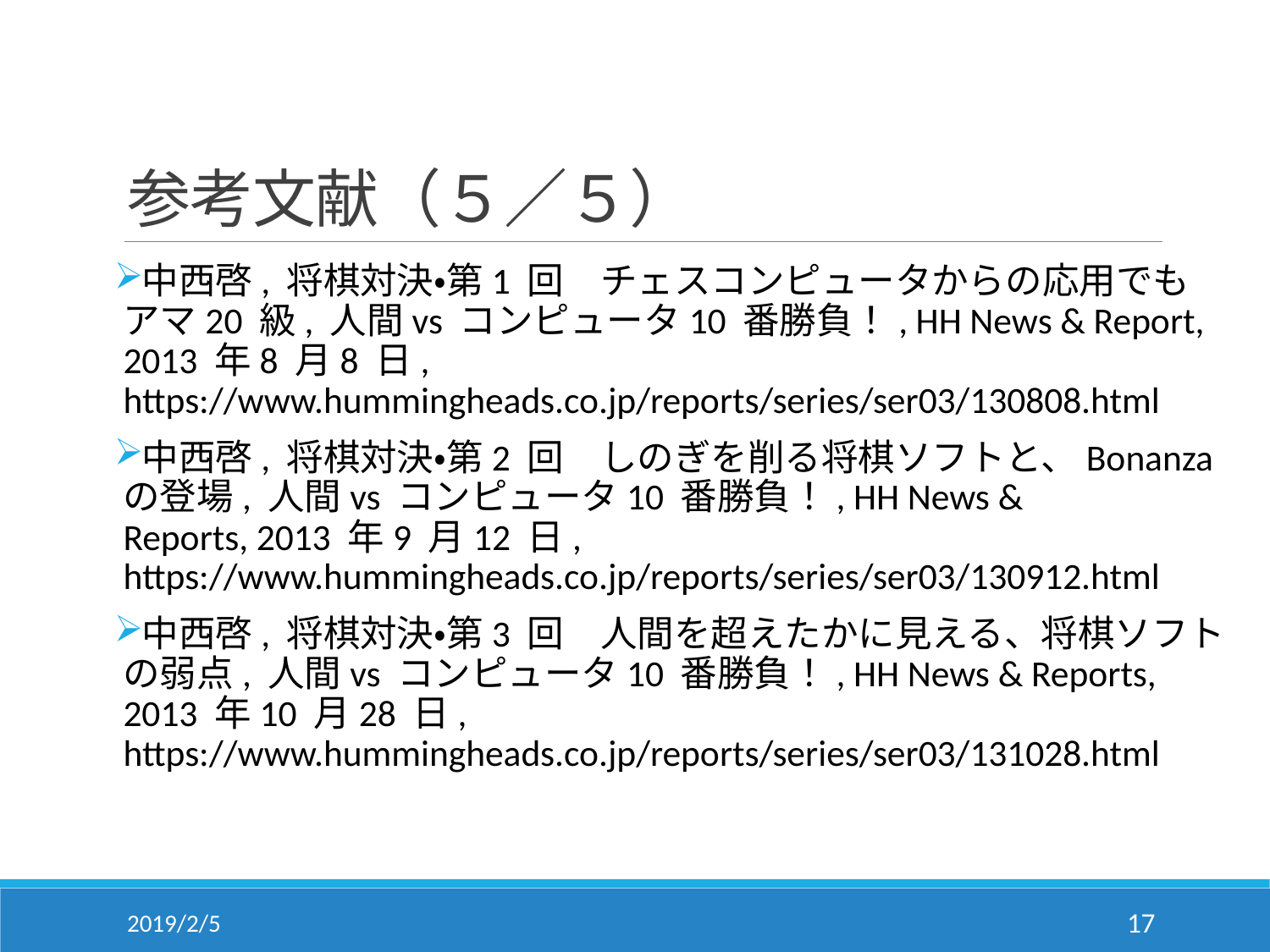

# 参考文献（５／５）
中西啓, 将棋対決・第1 回　チェスコンピュータからの応用でも
アマ20 級, 人間vs コンピュータ10 番勝負！, HH News & Report,
2013 年8 月8 日,
https://www.hummingheads.co.jp/reports/series/ser03/130808.html
中西啓, 将棋対決・第2 回　しのぎを削る将棋ソフトと、Bonanza の登場, 人間vs コンピュータ10 番勝負！, HH News &
Reports, 2013 年9 月12 日,
https://www.hummingheads.co.jp/reports/series/ser03/130912.html
中西啓, 将棋対決・第3 回　人間を超えたかに見える、将棋ソフトの弱点, 人間vs コンピュータ10 番勝負！, HH News & Reports, 2013 年10 月28 日, https://www.hummingheads.co.jp/reports/series/ser03/131028.html

2019/2/5
17